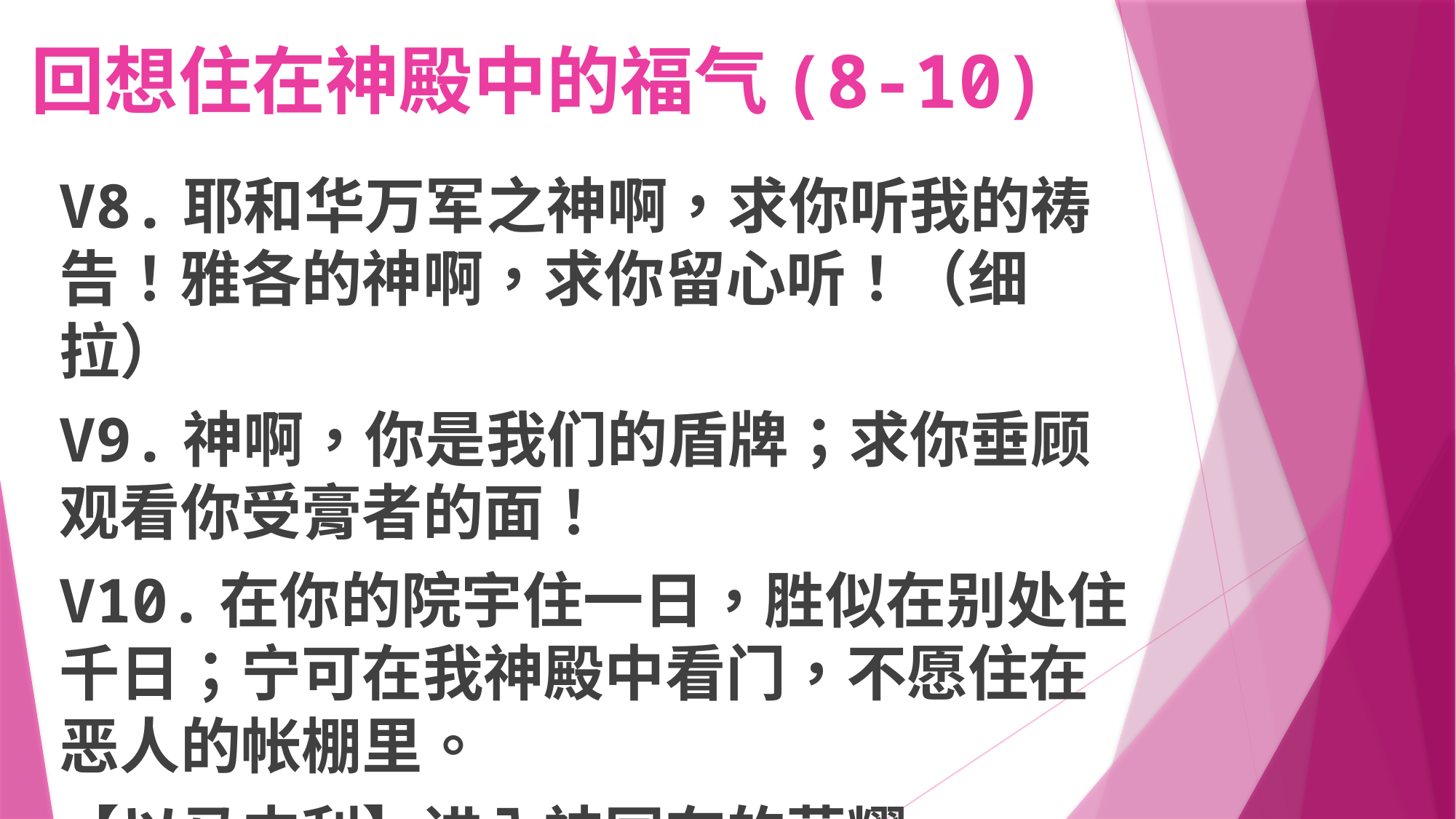

# 回想住在神殿中的福气(8-10)
V8.耶和华万军之神啊，求你听我的祷告！雅各的神啊，求你留心听！（细拉）
V9.神啊，你是我们的盾牌；求你垂顾观看你受膏者的面！
V10.在你的院宇住一日，胜似在别处住千日；宁可在我神殿中看门，不愿住在恶人的帐棚里。
【以马内利】进入神同在的荣耀